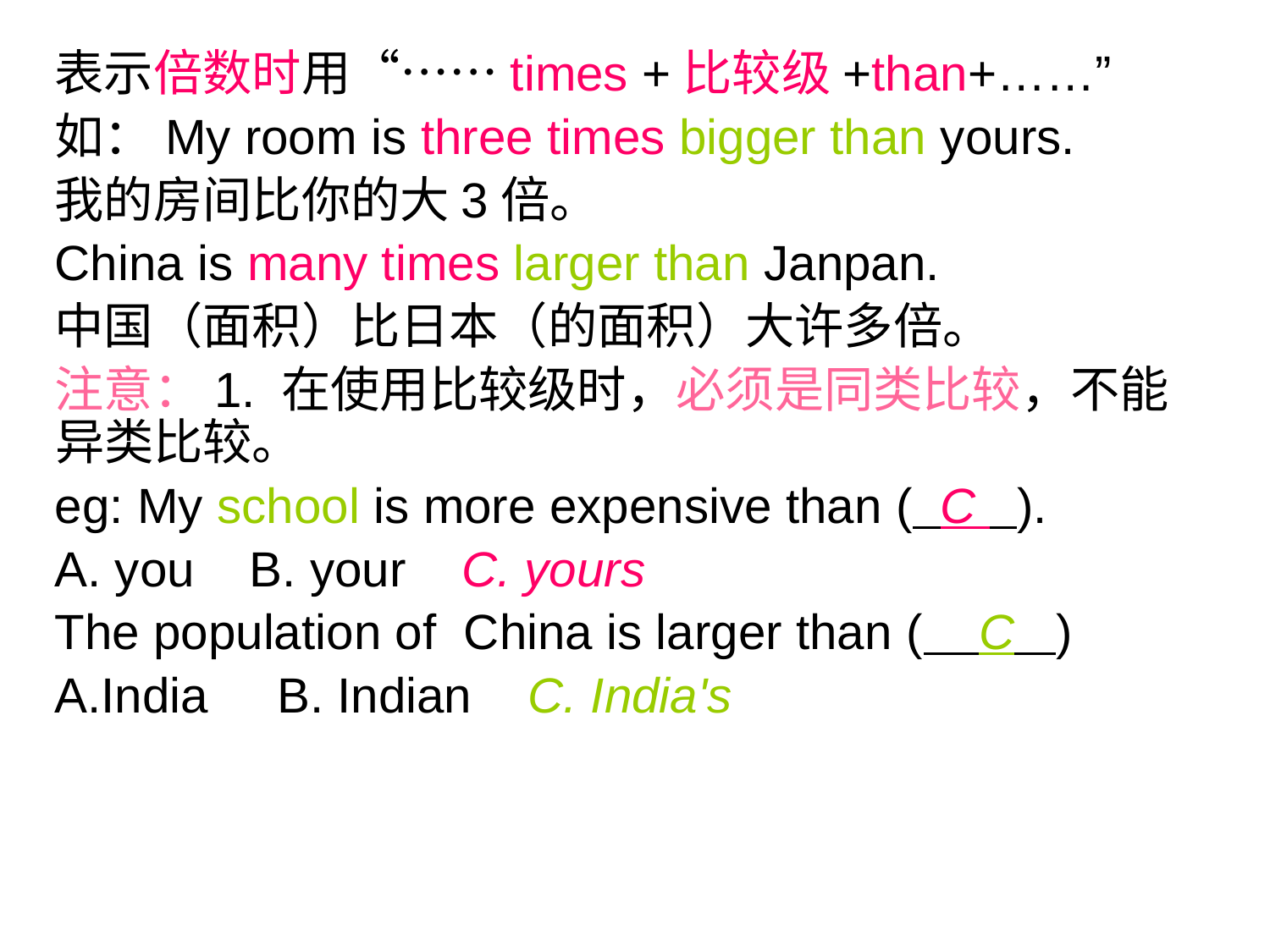

表示倍数时用“……times +比较级+than+……”
如：My room is three times bigger than yours.
我的房间比你的大3倍。
China is many times larger than Janpan.
中国（面积）比日本（的面积）大许多倍。
注意：1. 在使用比较级时，必须是同类比较，不能异类比较。
eg: My school is more expensive than (  C   ).
A. you    B. your    C. yours
The population of  China is larger than (    C   )
A.India     B. Indian    C. India's